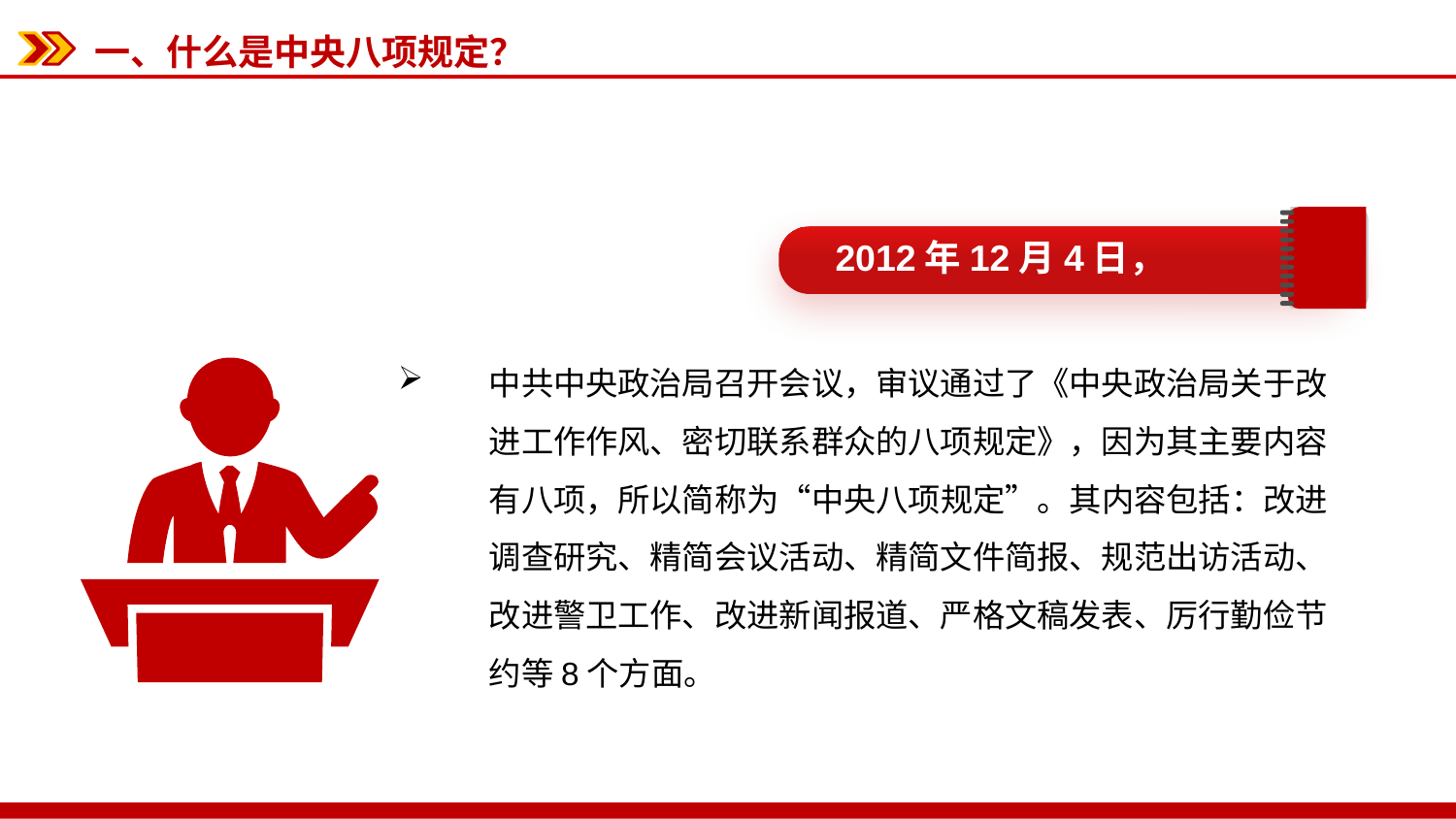

# 一、什么是中央八项规定？

2012年12月4日，
中共中央政治局召开会议，审议通过了《中央政治局关于改进工作作风、密切联系群众的八项规定》，因为其主要内容有八项，所以简称为“中央八项规定”。其内容包括：改进调查研究、精简会议活动、精简文件简报、规范出访活动、改进警卫工作、改进新闻报道、严格文稿发表、厉行勤俭节约等8个方面。